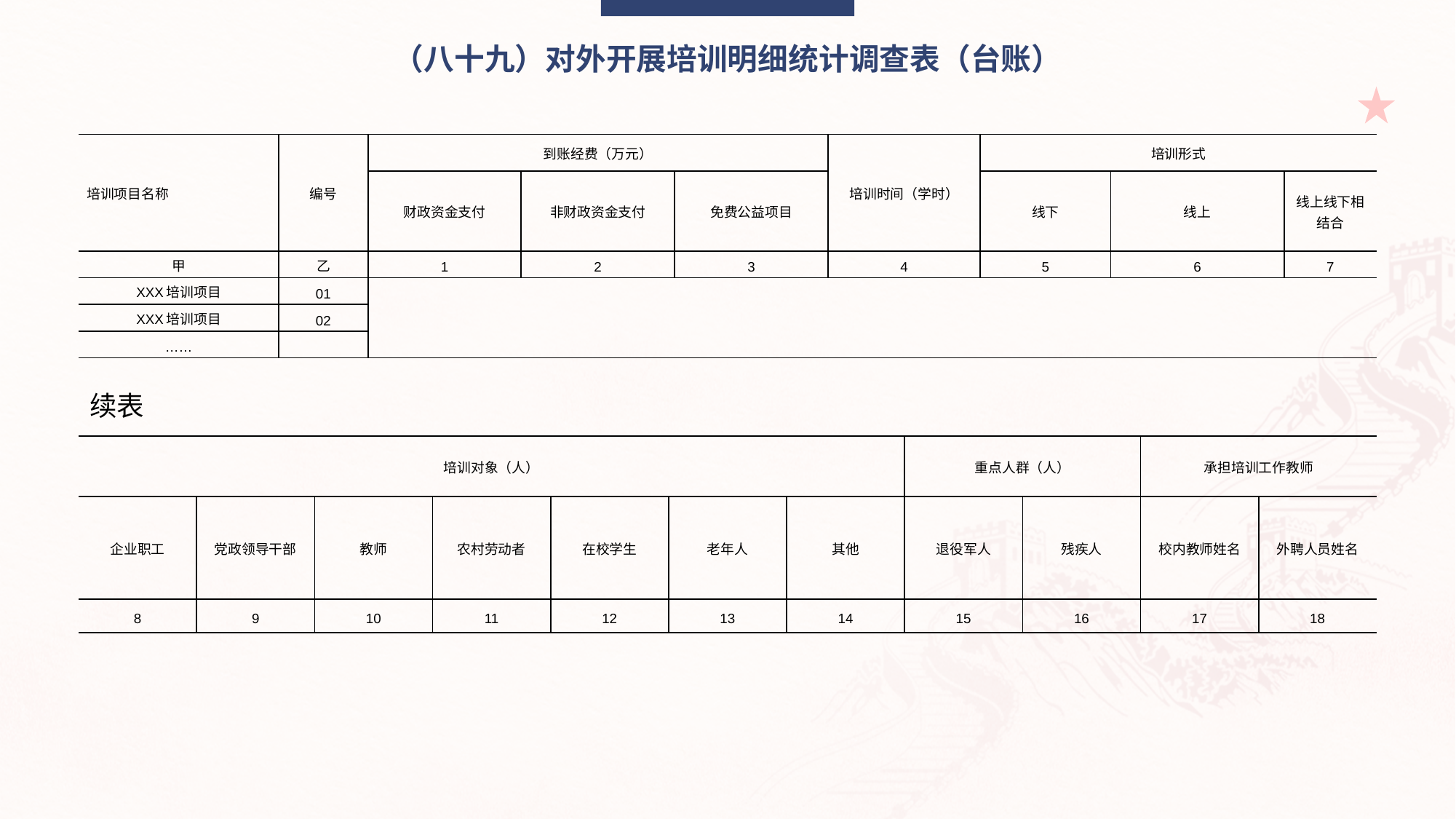

（八十九）对外开展培训明细统计调查表（台账）
| 培训项目名称 | 编号 | 到账经费（万元） |  |  | 培训时间（学时） | 培训形式 |  |  |
| --- | --- | --- | --- | --- | --- | --- | --- | --- |
|  |  | 财政资金支付 | 非财政资金支付 | 免费公益项目 |  | 线下 | 线上 | 线上线下相结合 |
| 甲 | 乙 | 1 | 2 | 3 | 4 | 5 | 6 | 7 |
| XXX培训项目 | 01 |  |  |  |  |  |  |  |
| XXX培训项目 | 02 |  |  |  |  |  |  |  |
| …… |  |  |  |  |  |  |  |  |
续表
| 培训对象（人） |  |  |  |  |  |  | 重点人群（人） |  | 承担培训工作教师 |  |
| --- | --- | --- | --- | --- | --- | --- | --- | --- | --- | --- |
| 企业职工 | 党政领导干部 | 教师 | 农村劳动者 | 在校学生 | 老年人 | 其他 | 退役军人 | 残疾人 | 校内教师姓名 | 外聘人员姓名 |
| 8 | 9 | 10 | 11 | 12 | 13 | 14 | 15 | 16 | 17 | 18 |